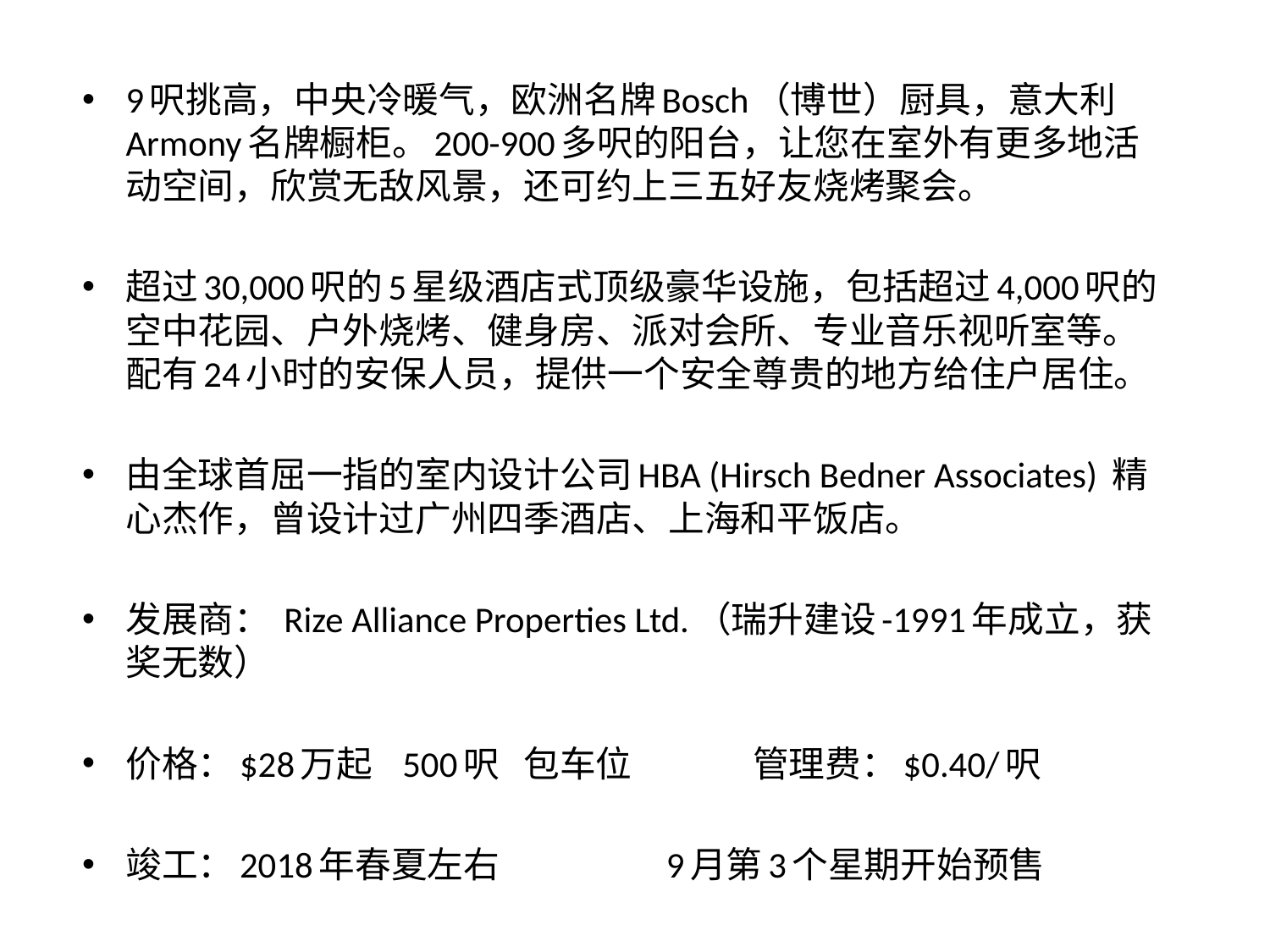

9呎挑高，中央冷暖气，欧洲名牌Bosch（博世）厨具，意大利Armony名牌橱柜。200-900多呎的阳台，让您在室外有更多地活动空间，欣赏无敌风景，还可约上三五好友烧烤聚会。

超过30,000呎的5星级酒店式顶级豪华设施，包括超过4,000呎的空中花园、户外烧烤、健身房、派对会所、专业音乐视听室等。配有24小时的安保人员，提供一个安全尊贵的地方给住户居住。

由全球首屈一指的室内设计公司HBA (Hirsch Bedner Associates) 精心杰作，曾设计过广州四季酒店、上海和平饭店。

发展商： Rize Alliance Properties Ltd.（瑞升建设-1991年成立，获奖无数）

价格：$28万起   500呎   包车位               管理费：$0.40/呎

竣工：2018年春夏左右                    9月第3个星期开始预售